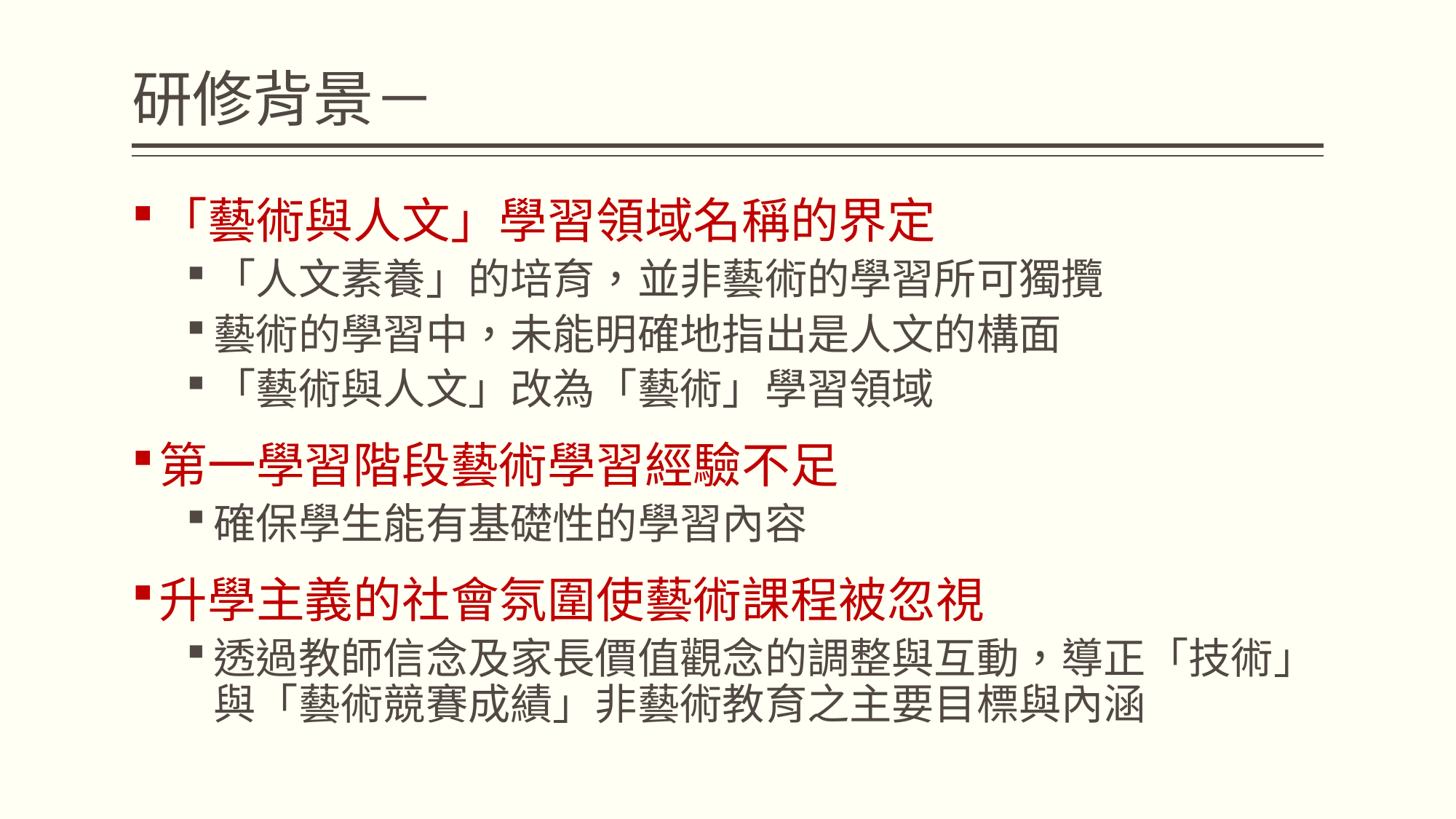

# 研修背景－
「藝術與人文」學習領域名稱的界定
「人文素養」的培育，並非藝術的學習所可獨攬
藝術的學習中，未能明確地指出是人文的構面
「藝術與人文」改為「藝術」學習領域
第一學習階段藝術學習經驗不足
確保學生能有基礎性的學習內容
升學主義的社會氛圍使藝術課程被忽視
透過教師信念及家長價值觀念的調整與互動，導正「技術」與「藝術競賽成績」非藝術教育之主要目標與內涵